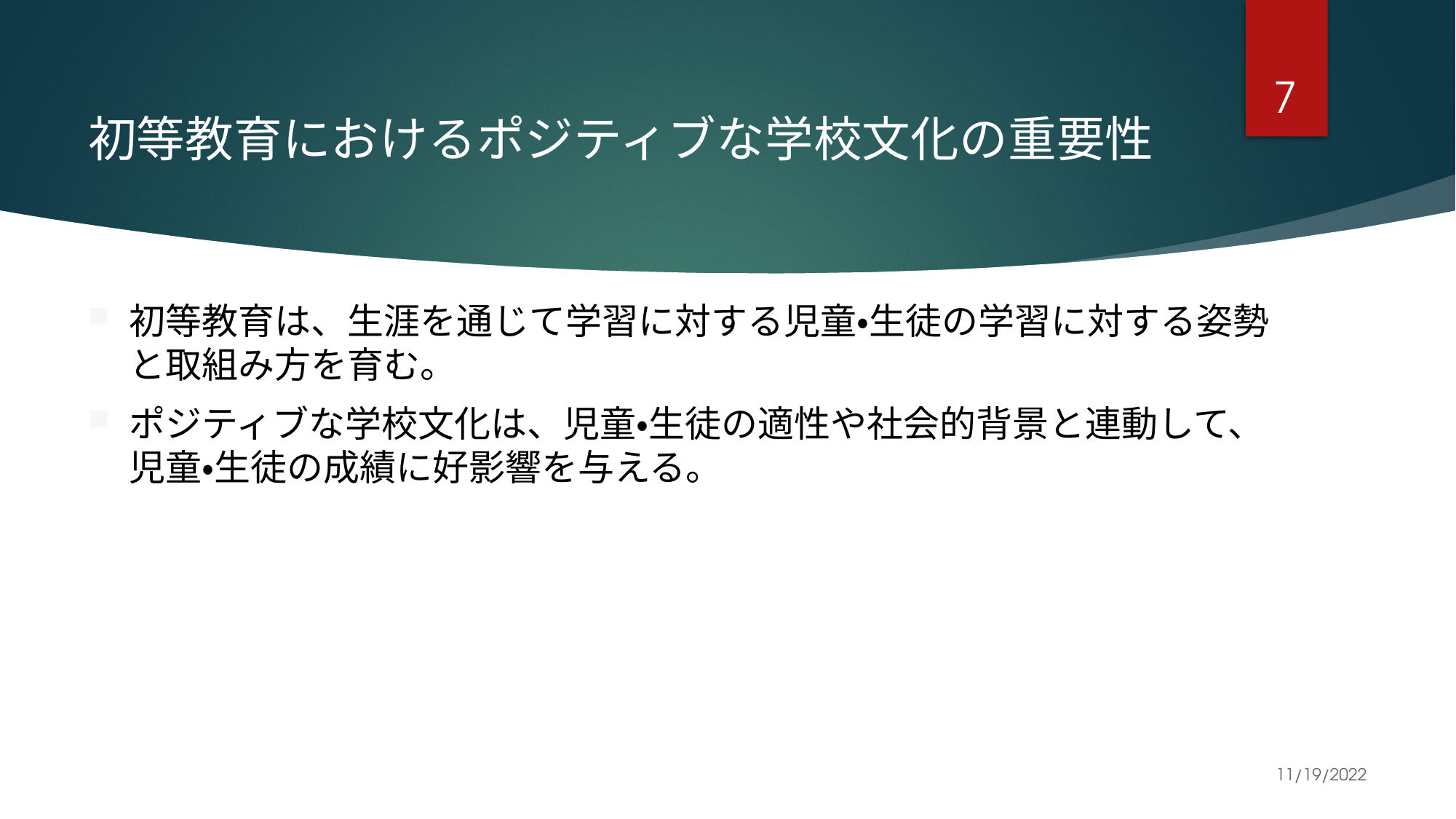

7
# 初等教育におけるポジティブな学校文化の重要性

初等教育は、生涯を通じて学習に対する児童・生徒の学習に対する姿勢と取組み方を育む。
ポジティブな学校文化は、児童・生徒の適性や社会的背景と連動して、児童・生徒の成績に好影響を与える。

11/19/2022